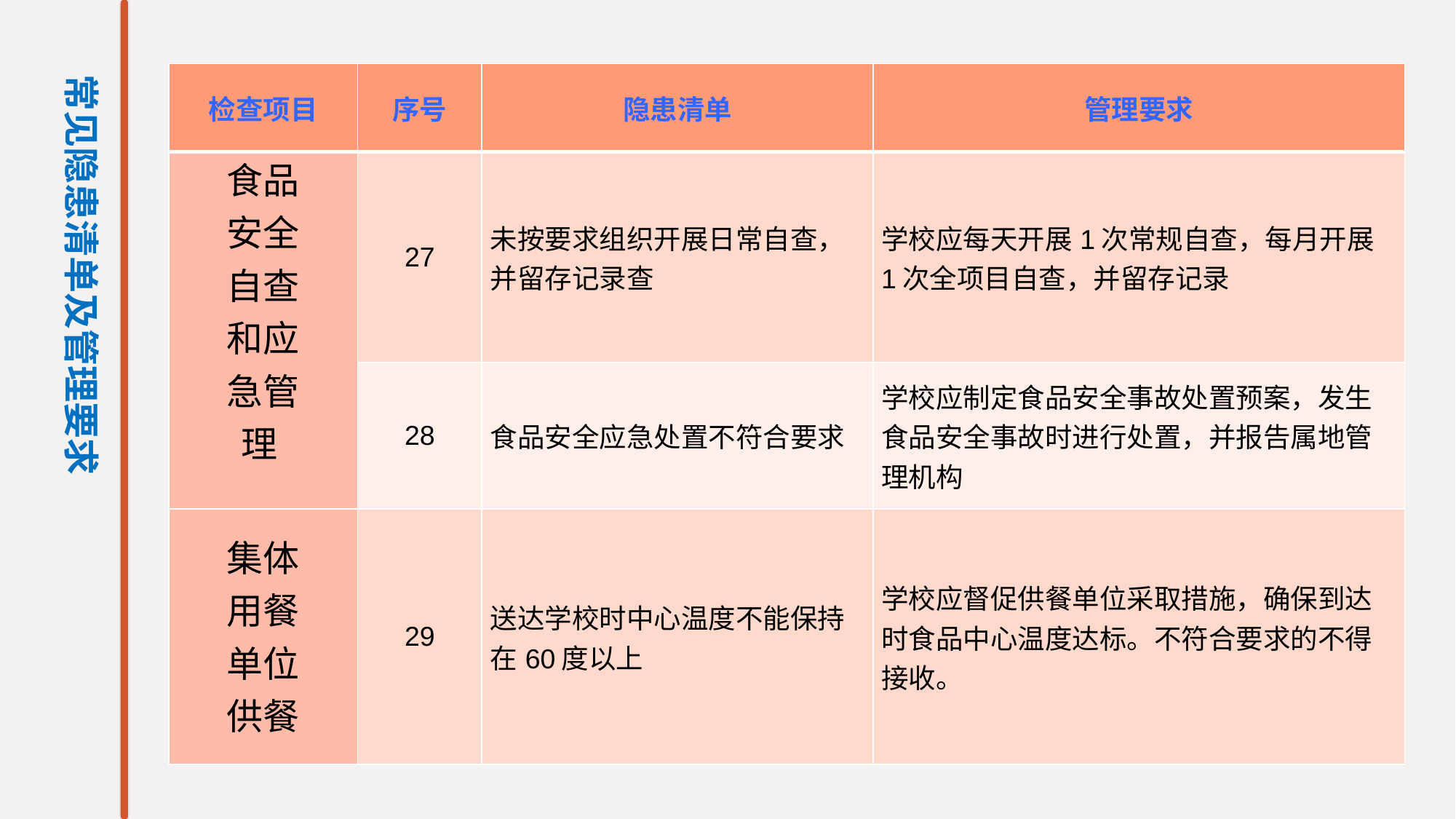

| 检查项目 | 序号 | 隐患清单 | 管理要求 |
| --- | --- | --- | --- |
| 食品 安全 自查 和应 急管 理 | 27 | 未按要求组织开展日常自查，并留存记录查 | 学校应每天开展1次常规自查，每月开展1次全项目自查，并留存记录 |
|  | 28 | 食品安全应急处置不符合要求 | 学校应制定食品安全事故处置预案，发生食品安全事故时进行处置，并报告属地管理机构 |
| 集体 用餐 单位 供餐 | 29 | 送达学校时中心温度不能保持在60度以上 | 学校应督促供餐单位采取措施，确保到达时食品中心温度达标。不符合要求的不得接收。 |
常见隐患清单及管理要求